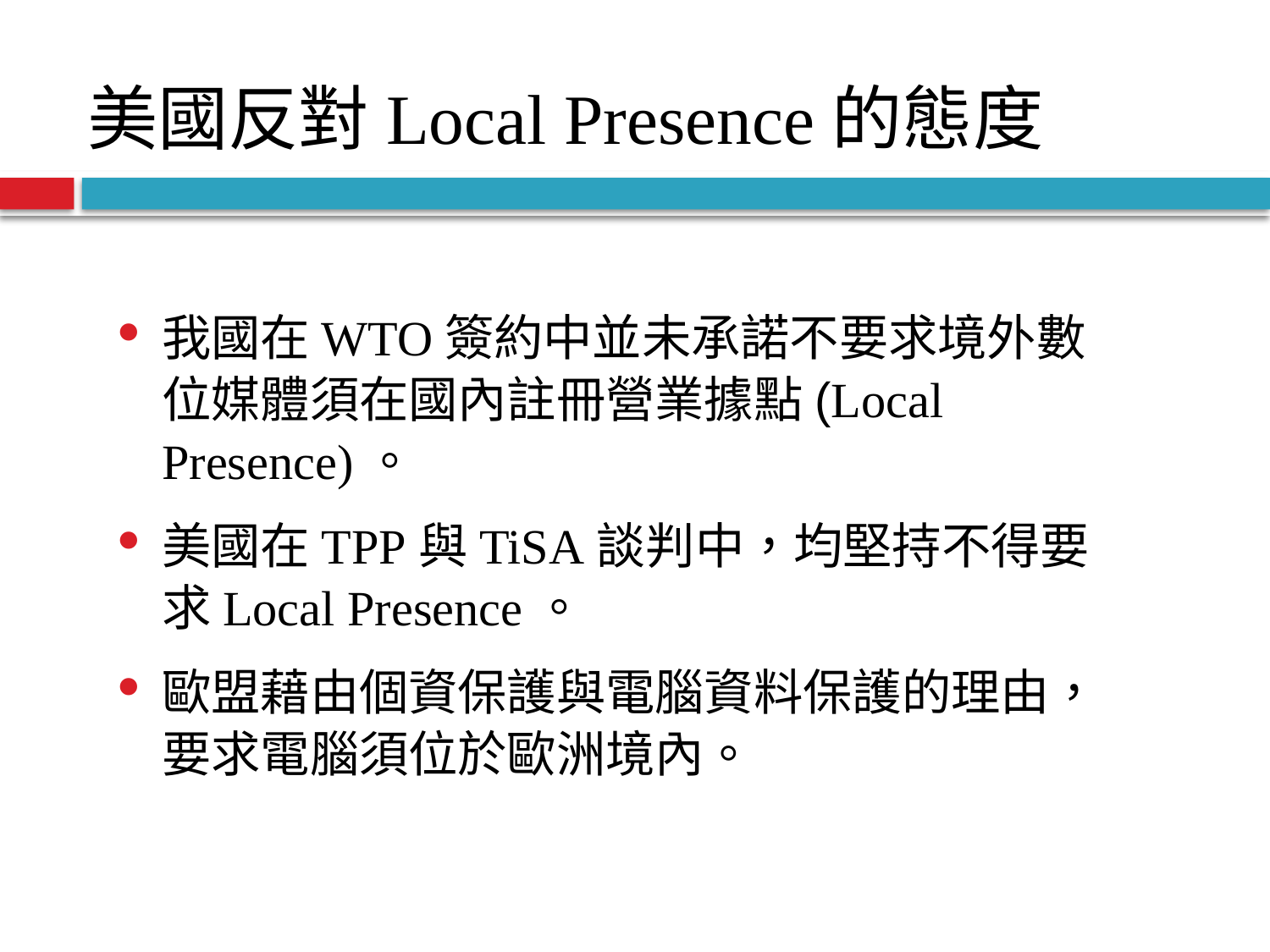

美國反對Local Presence的態度

我國在WTO簽約中並未承諾不要求境外數位媒體須在國內註冊營業據點(Local Presence)。
美國在TPP與TiSA談判中，均堅持不得要求Local Presence。
歐盟藉由個資保護與電腦資料保護的理由，要求電腦須位於歐洲境內。